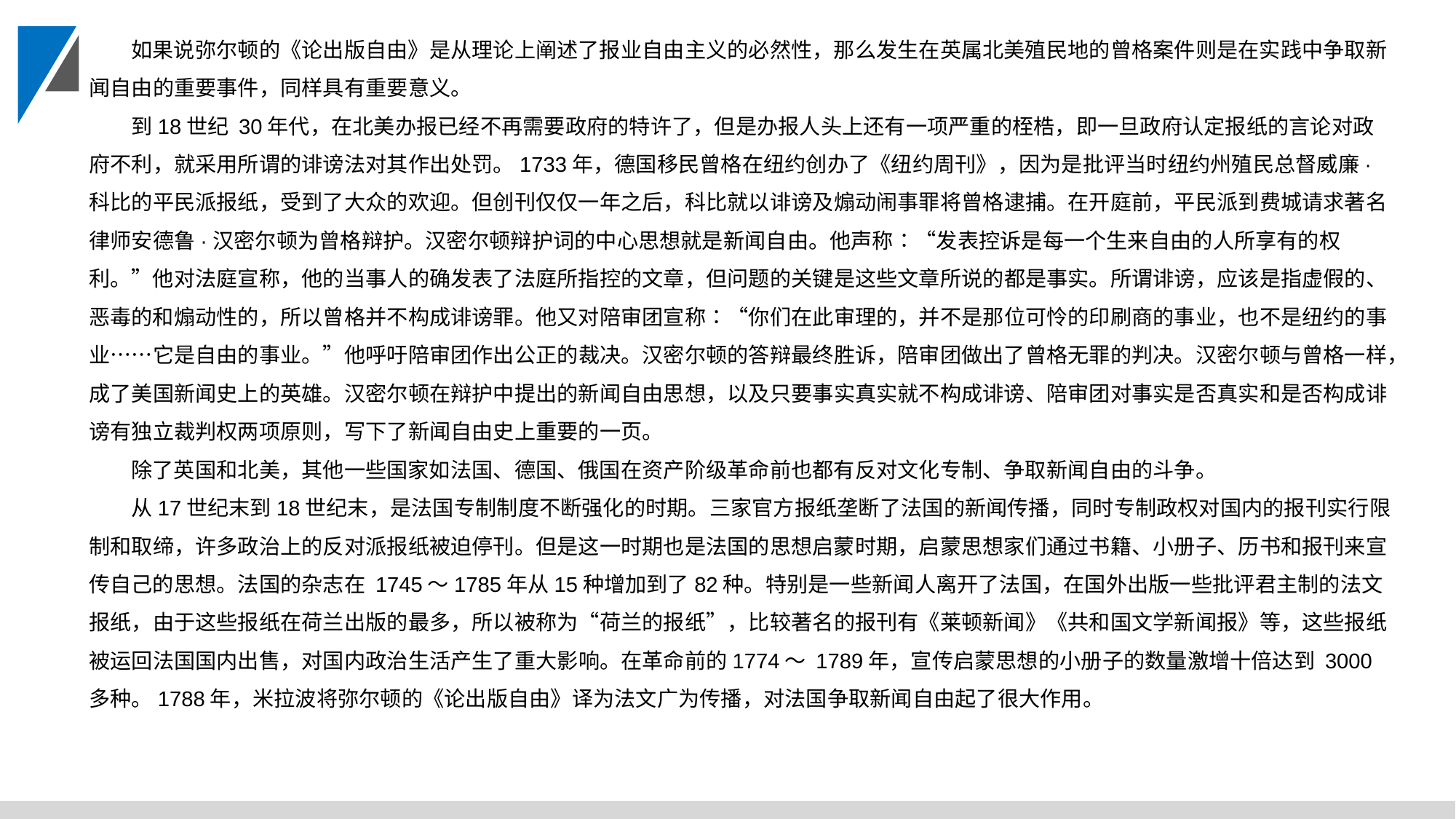

如果说弥尔顿的《论出版自由》是从理论上阐述了报业自由主义的必然性，那么发生在英属北美殖民地的曾格案件则是在实践中争取新闻自由的重要事件，同样具有重要意义。
到18世纪 30年代，在北美办报已经不再需要政府的特许了，但是办报人头上还有一项严重的桎梏，即一旦政府认定报纸的言论对政府不利，就采用所谓的诽谤法对其作出处罚。1733年，德国移民曾格在纽约创办了《纽约周刊》，因为是批评当时纽约州殖民总督威廉·科比的平民派报纸，受到了大众的欢迎。但创刊仅仅一年之后，科比就以诽谤及煽动闹事罪将曾格逮捕。在开庭前，平民派到费城请求著名律师安德鲁·汉密尔顿为曾格辩护。汉密尔顿辩护词的中心思想就是新闻自由。他声称∶“发表控诉是每一个生来自由的人所享有的权利。”他对法庭宣称，他的当事人的确发表了法庭所指控的文章，但问题的关键是这些文章所说的都是事实。所谓诽谤，应该是指虚假的、恶毒的和煽动性的，所以曾格并不构成诽谤罪。他又对陪审团宣称∶“你们在此审理的，并不是那位可怜的印刷商的事业，也不是纽约的事业……它是自由的事业。”他呼吁陪审团作出公正的裁决。汉密尔顿的答辩最终胜诉，陪审团做出了曾格无罪的判决。汉密尔顿与曾格一样，成了美国新闻史上的英雄。汉密尔顿在辩护中提出的新闻自由思想，以及只要事实真实就不构成诽谤、陪审团对事实是否真实和是否构成诽谤有独立裁判权两项原则，写下了新闻自由史上重要的一页。
除了英国和北美，其他一些国家如法国、德国、俄国在资产阶级革命前也都有反对文化专制、争取新闻自由的斗争。
从17世纪末到18世纪末，是法国专制制度不断强化的时期。三家官方报纸垄断了法国的新闻传播，同时专制政权对国内的报刊实行限制和取缔，许多政治上的反对派报纸被迫停刊。但是这一时期也是法国的思想启蒙时期，启蒙思想家们通过书籍、小册子、历书和报刊来宣传自己的思想。法国的杂志在 1745～1785年从15种增加到了82种。特别是一些新闻人离开了法国，在国外出版一些批评君主制的法文报纸，由于这些报纸在荷兰出版的最多，所以被称为“荷兰的报纸”，比较著名的报刊有《莱顿新闻》《共和国文学新闻报》等，这些报纸被运回法国国内出售，对国内政治生活产生了重大影响。在革命前的1774～ 1789年，宣传启蒙思想的小册子的数量激增十倍达到 3000 多种。1788年，米拉波将弥尔顿的《论出版自由》译为法文广为传播，对法国争取新闻自由起了很大作用。